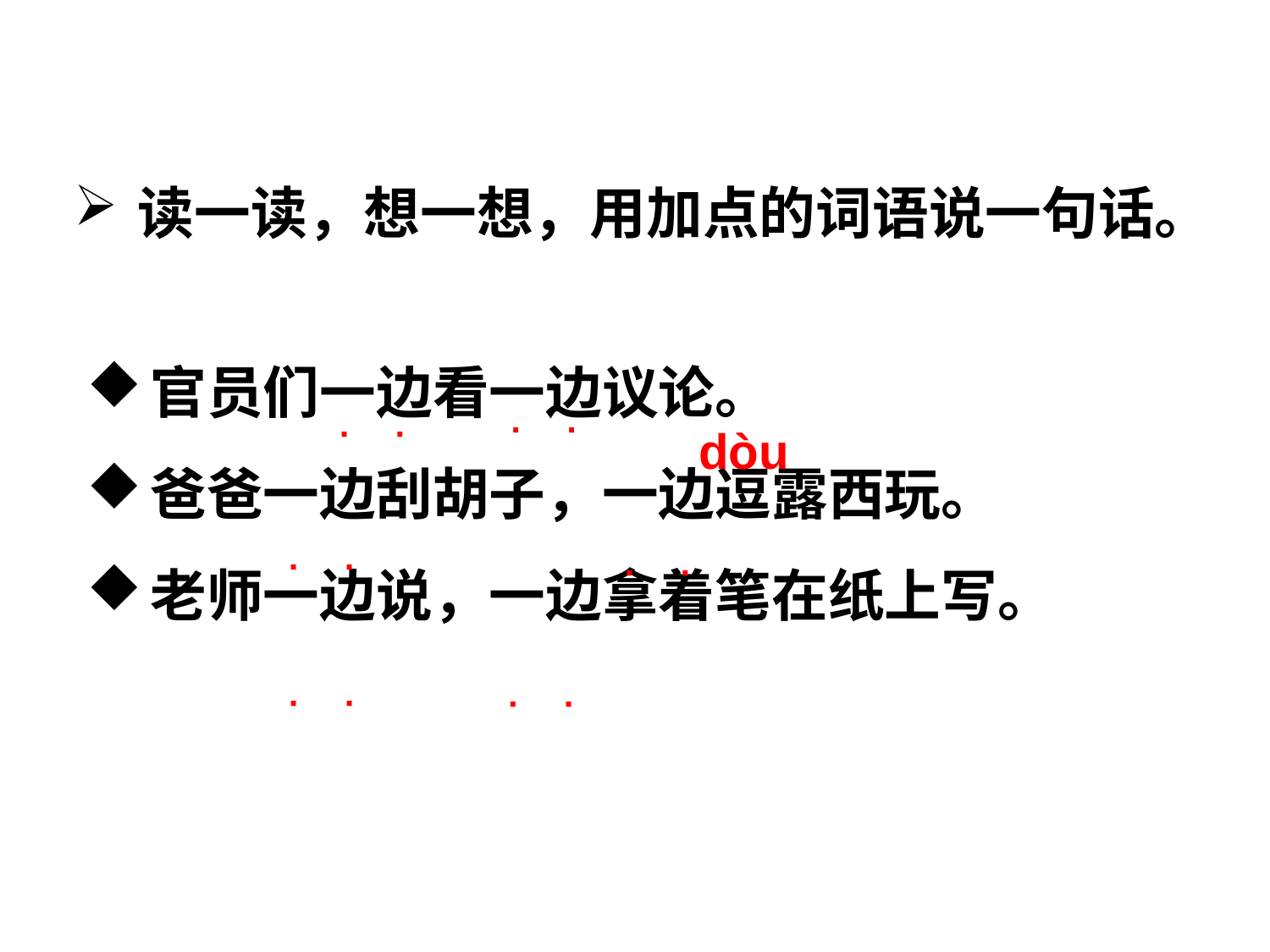

读一读，想一想，用加点的词语说一句话。
官员们一边看一边议论。
爸爸一边刮胡子，一边逗露西玩。
老师一边说，一边拿着笔在纸上写。
·
·
·
·
dòu
·
·
·
·
·
·
·
·